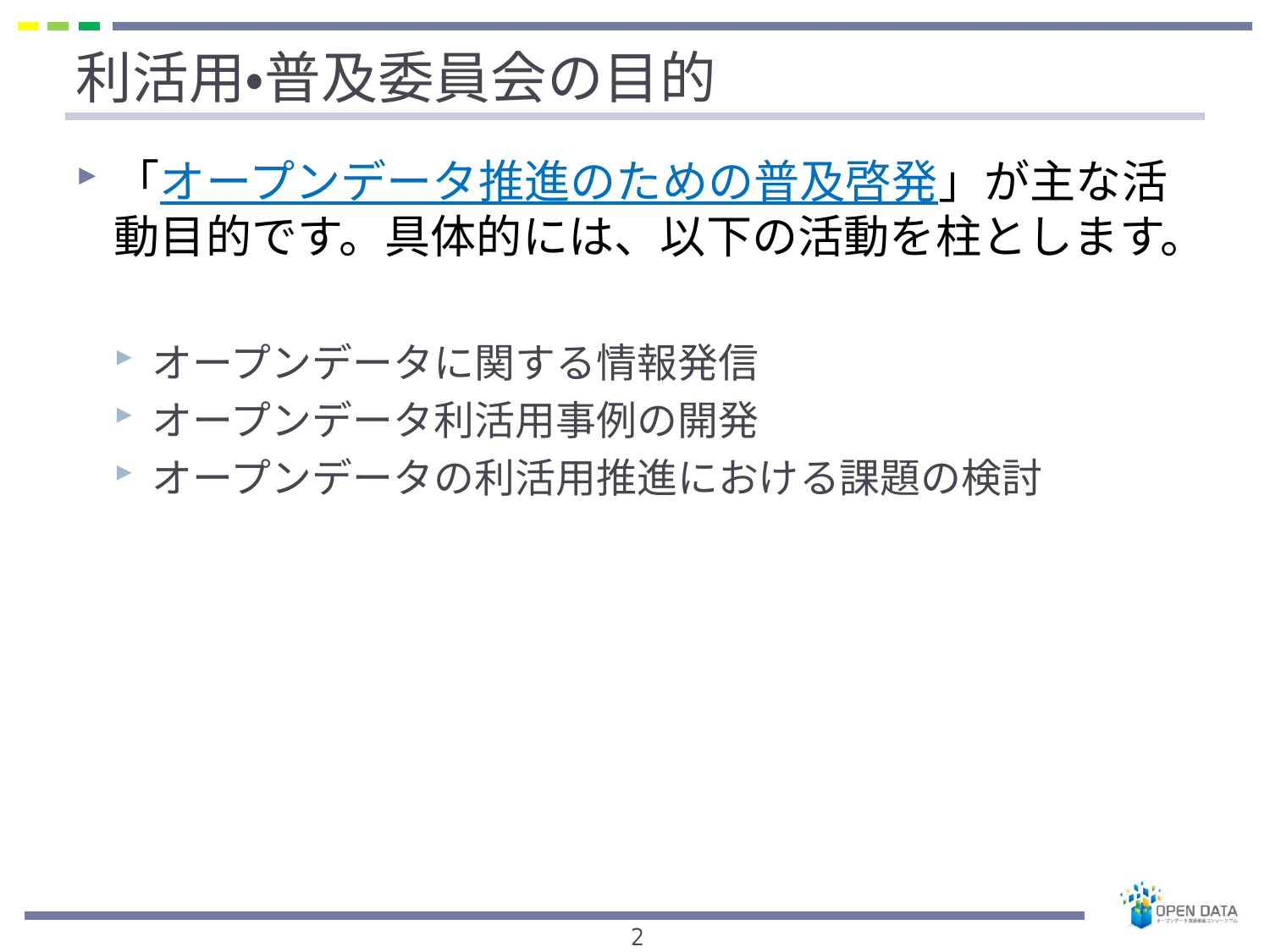

# 利活用・普及委員会の目的
「オープンデータ推進のための普及啓発」が主な活動目的です。具体的には、以下の活動を柱とします。

オープンデータに関する情報発信
オープンデータ利活用事例の開発
オープンデータの利活用推進における課題の検討
2